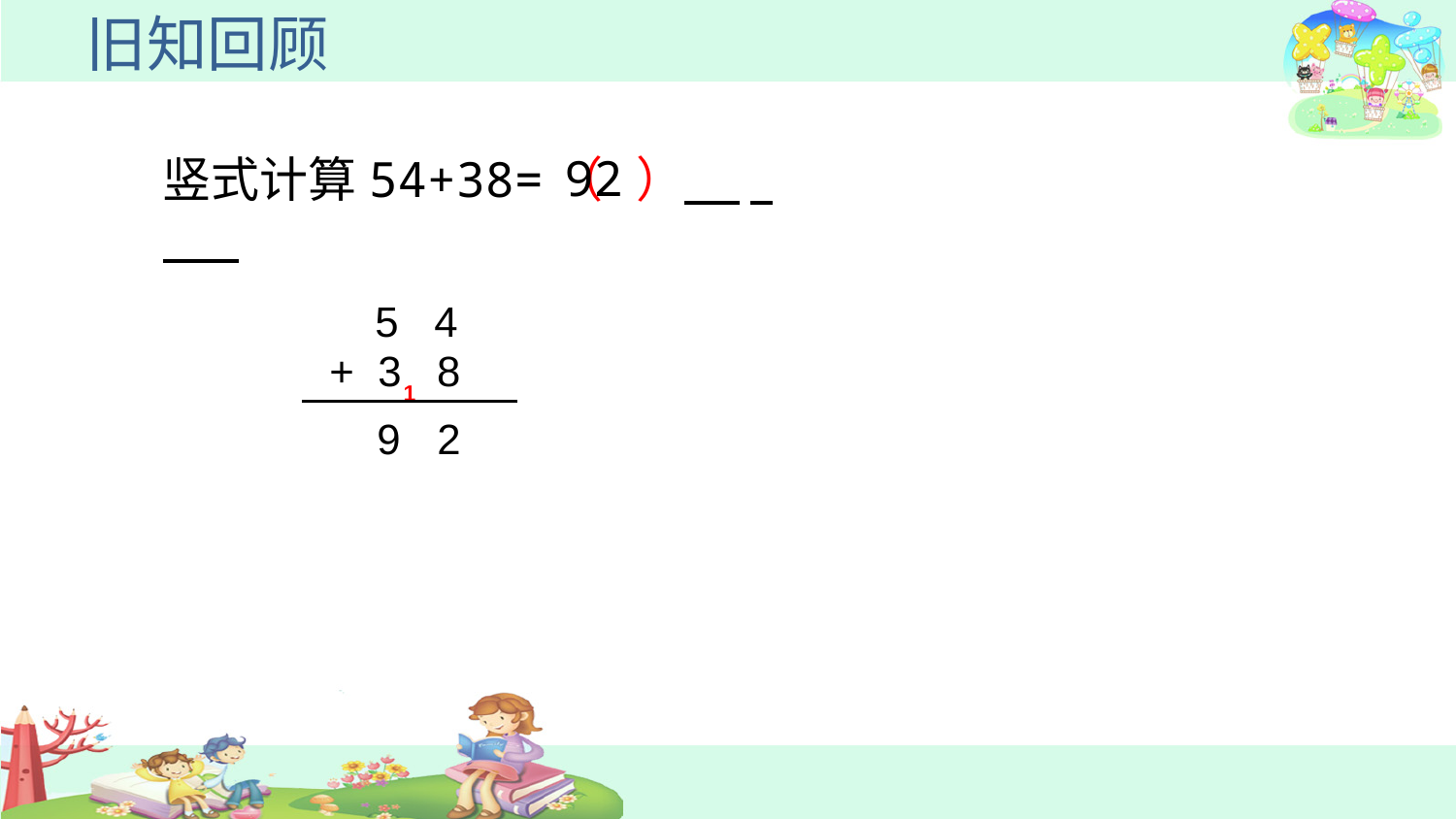

旧知回顾
92
竖式计算54+38=（   ）
5   4
+  3   8
1
9
2